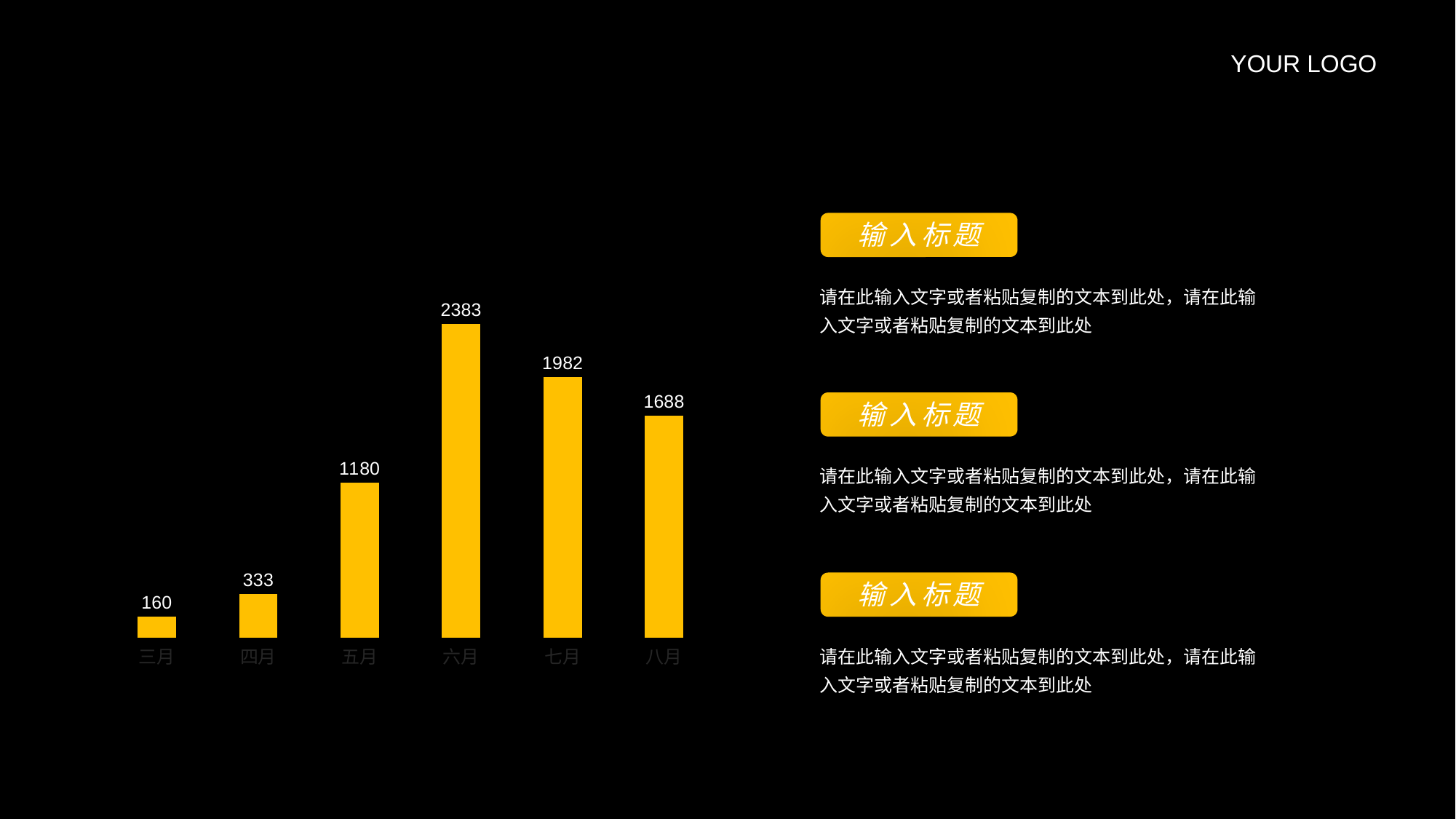

YOUR LOGO
输入标题

请在此输入文字或者粘贴复制的文本到此处，请在此输入文字或者粘贴复制的文本到此处

### Chart

| Category | 系列 1 |
|---|---|
| 三月 | 160.0 |
| 四月 | 333.0 |
| 五月 | 1180.0 |
| 六月 | 2383.0 |
| 七月 | 1982.0 |
| 八月 | 1688.0 |
输入标题

请在此输入文字或者粘贴复制的文本到此处，请在此输入文字或者粘贴复制的文本到此处
输入标题

请在此输入文字或者粘贴复制的文本到此处，请在此输入文字或者粘贴复制的文本到此处